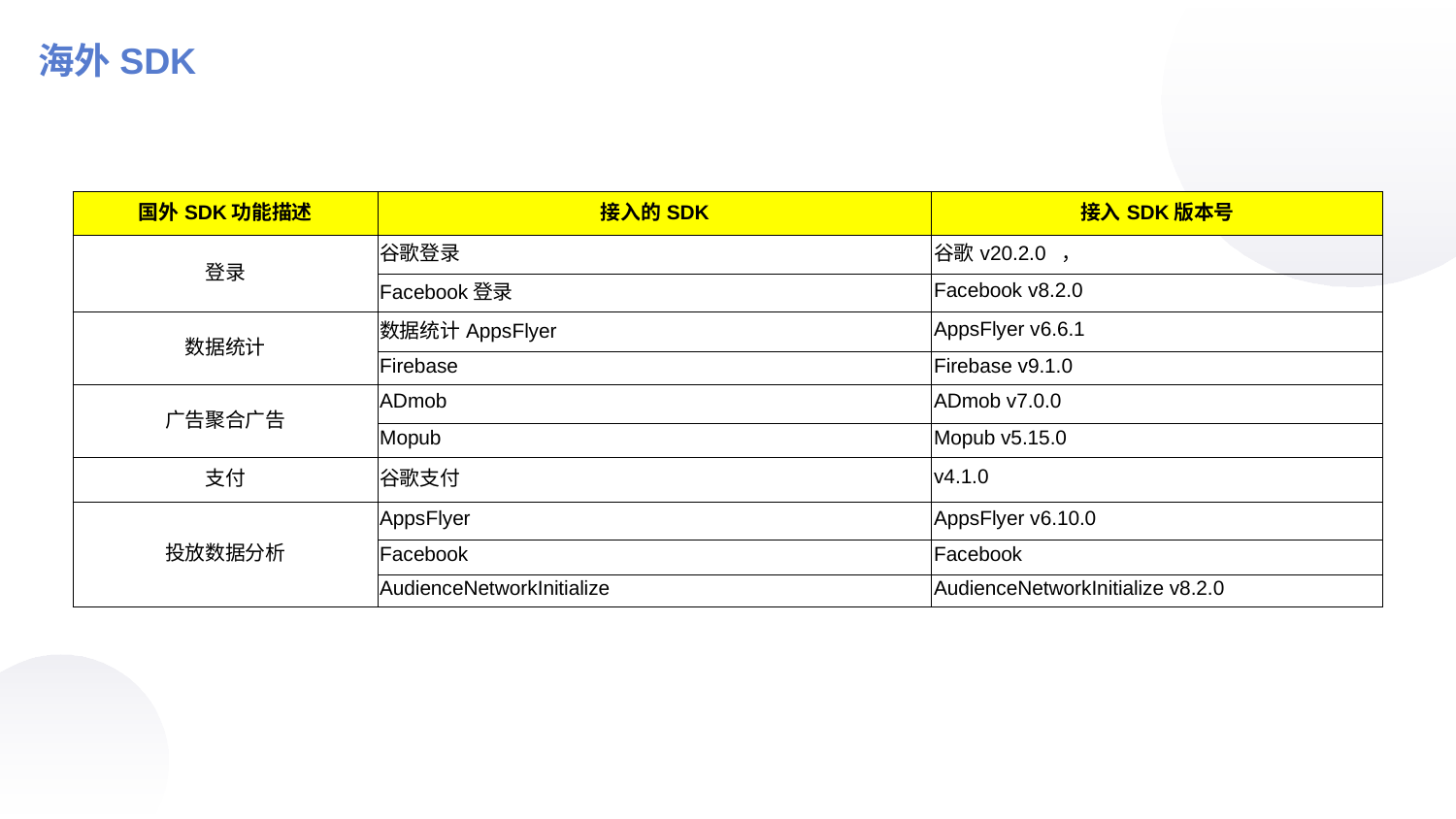

海外SDK
| 国外SDK功能描述 | 接入的SDK | 接入SDK版本号 |
| --- | --- | --- |
| 登录 | 谷歌登录 | 谷歌v20.2.0 ， |
|  | Facebook登录 | Facebook v8.2.0 |
| 数据统计 | 数据统计AppsFlyer | AppsFlyer v6.6.1 |
|  | Firebase | Firebase v9.1.0 |
| 广告聚合广告 | ADmob | ADmob v7.0.0 |
|  | Mopub | Mopub v5.15.0 |
| 支付 | 谷歌支付 | v4.1.0 |
| 投放数据分析 | AppsFlyer | AppsFlyer v6.10.0 |
|  | Facebook | Facebook |
|  | AudienceNetworkInitialize | AudienceNetworkInitialize v8.2.0 |